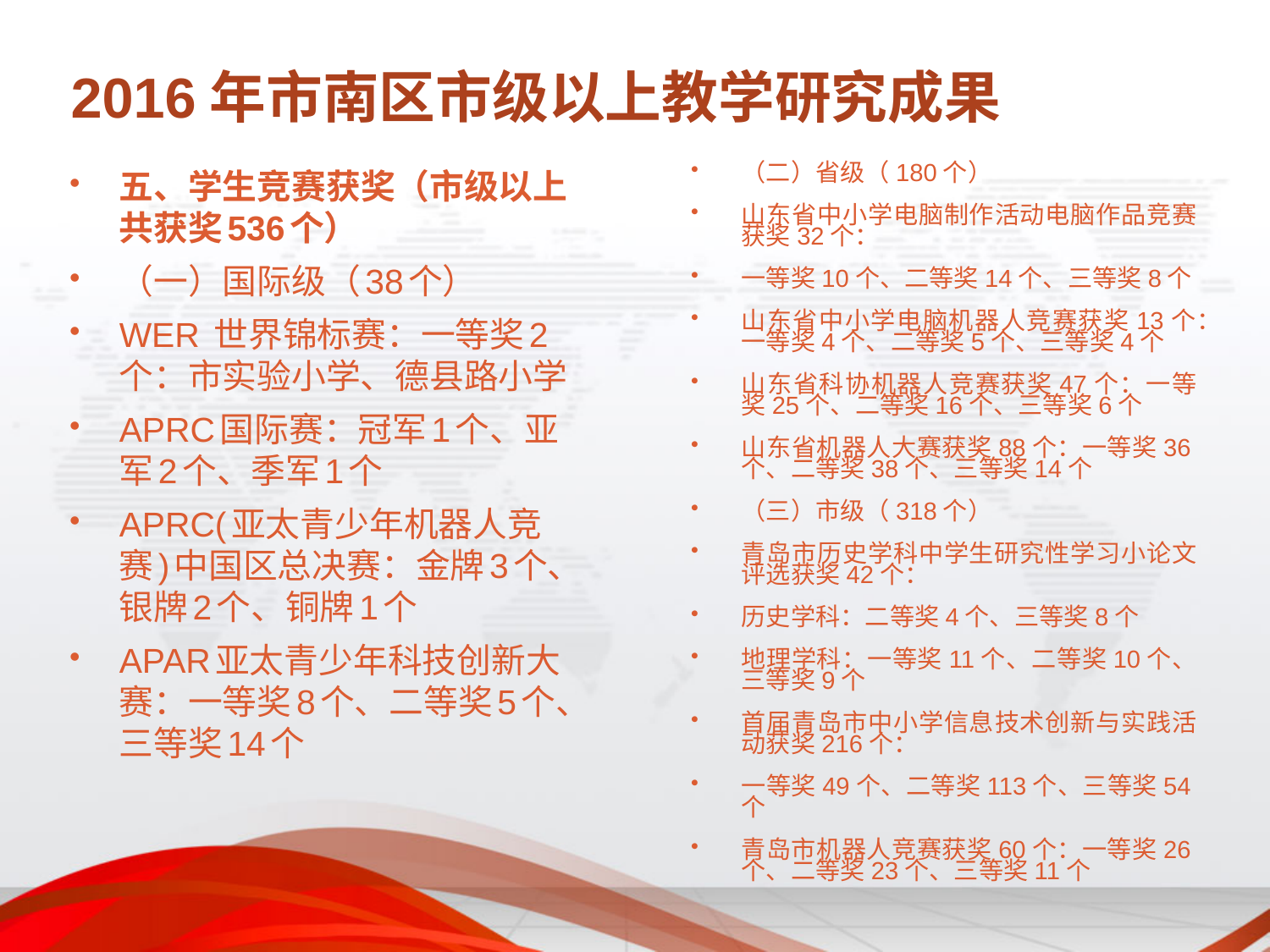

# 2016年市南区市级以上教学研究成果
五、学生竞赛获奖（市级以上共获奖536个）
（一）国际级（38个）
WER 世界锦标赛：一等奖2个：市实验小学、德县路小学
APRC国际赛：冠军1个、亚军2个、季军1个
APRC(亚太青少年机器人竞赛)中国区总决赛：金牌3个、银牌2个、铜牌1个
APAR亚太青少年科技创新大赛：一等奖8个、二等奖5个、三等奖14个

（二）省级（180个）
山东省中小学电脑制作活动电脑作品竞赛获奖32个：
一等奖10个、二等奖14个、三等奖8个
山东省中小学电脑机器人竞赛获奖13个：一等奖4个、二等奖5个、三等奖4个
山东省科协机器人竞赛获奖47个：一等奖25个、二等奖16个、三等奖6个
山东省机器人大赛获奖88个：一等奖36个、二等奖38个、三等奖14个
（三）市级（318个）
青岛市历史学科中学生研究性学习小论文评选获奖42个：
历史学科：二等奖4个、三等奖8个
地理学科：一等奖11个、二等奖10个、三等奖9个
首届青岛市中小学信息技术创新与实践活动获奖216个：
一等奖49个、二等奖113个、三等奖54个
青岛市机器人竞赛获奖60个：一等奖26个、二等奖23个、三等奖11个